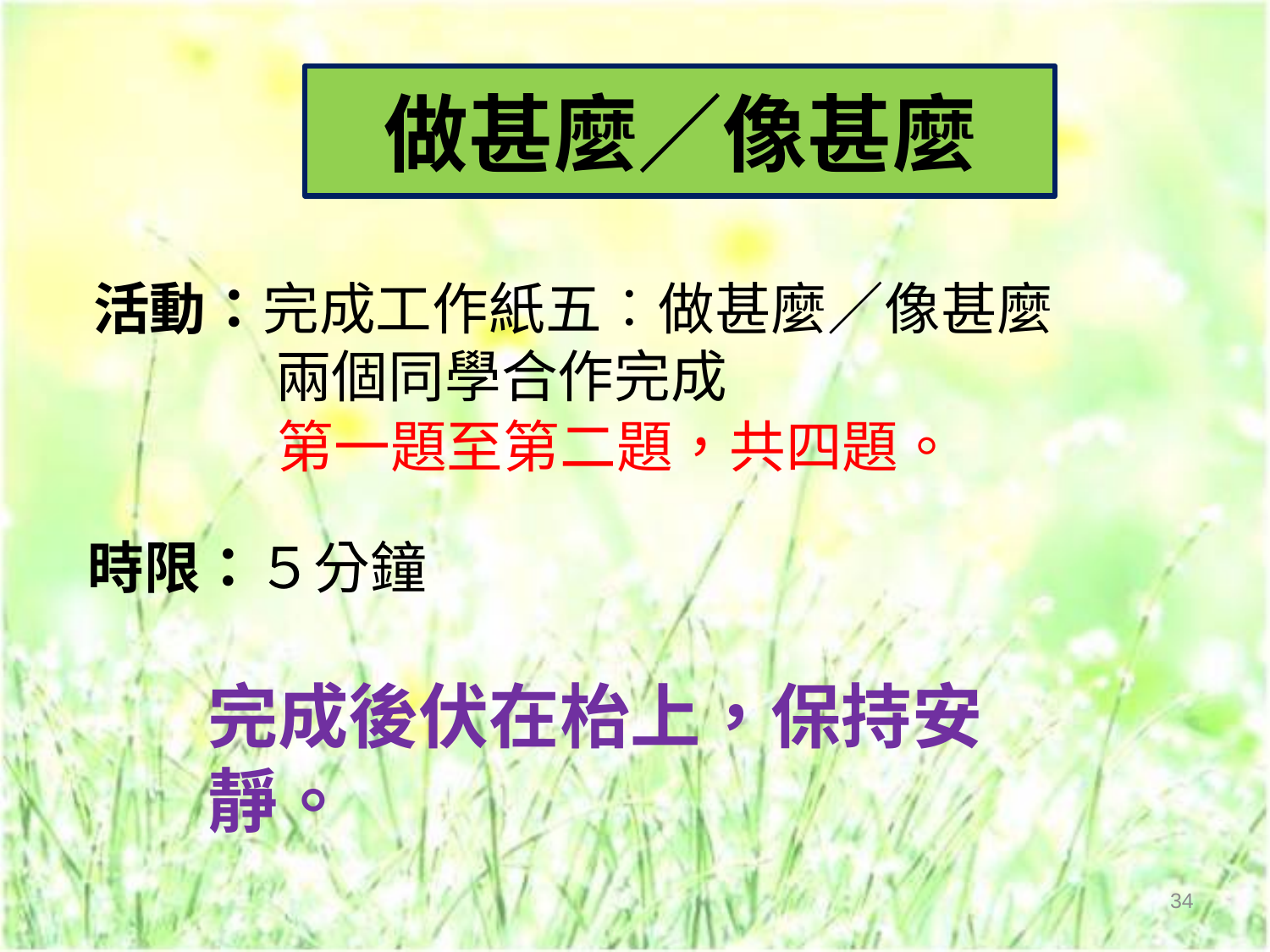

做甚麼／像甚麼
活動：完成工作紙五︰做甚麼／像甚麼
　　　 兩個同學合作完成

第一題至第二題，共四題。
時限：５分鐘
完成後伏在枱上，保持安靜。
34